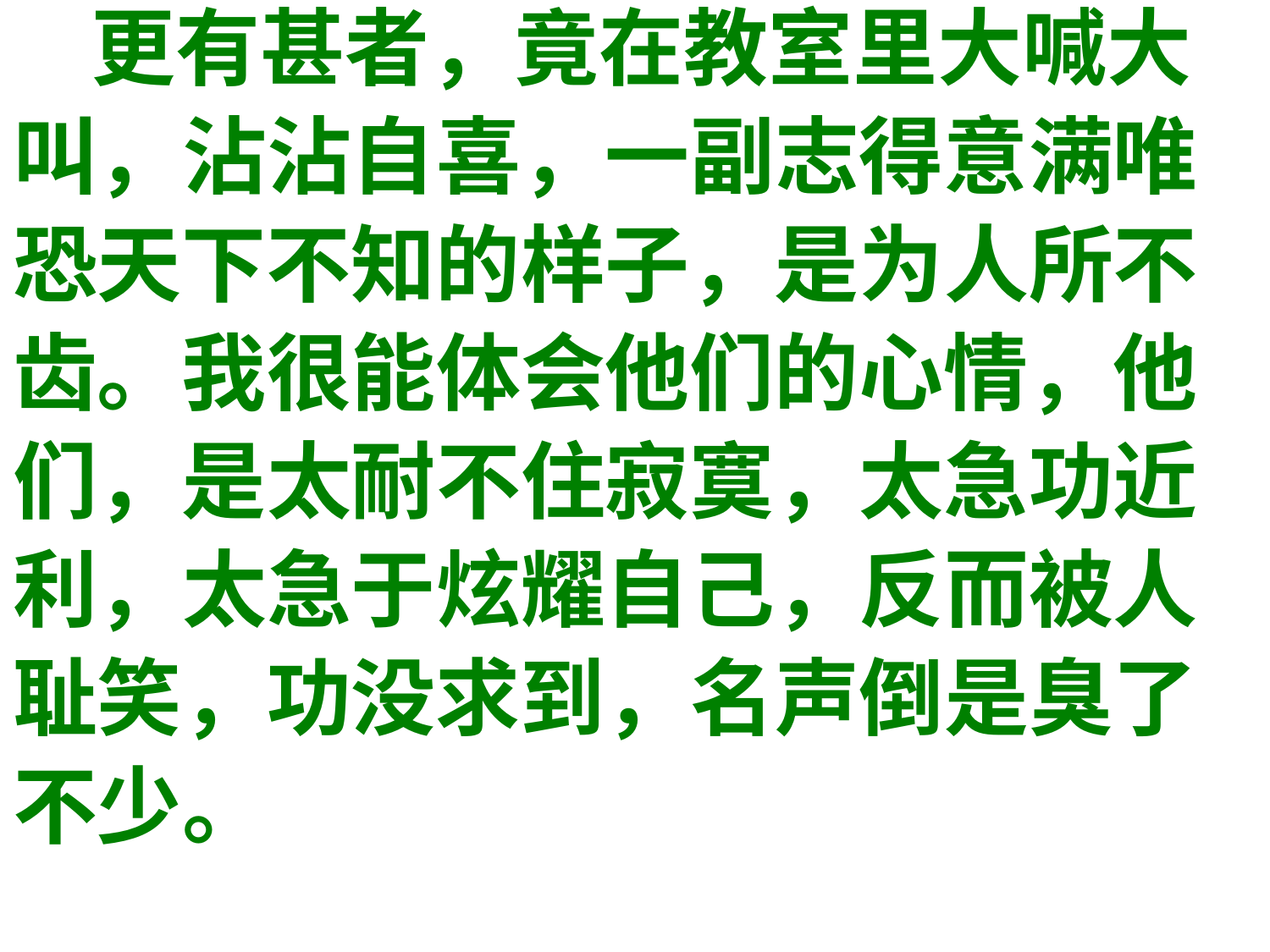

更有甚者，竟在教室里大喊大
叫，沾沾自喜，一副志得意满唯
恐天下不知的样子，是为人所不
齿。我很能体会他们的心情，他
们，是太耐不住寂寞，太急功近
利，太急于炫耀自己，反而被人
耻笑，功没求到，名声倒是臭了
不少。